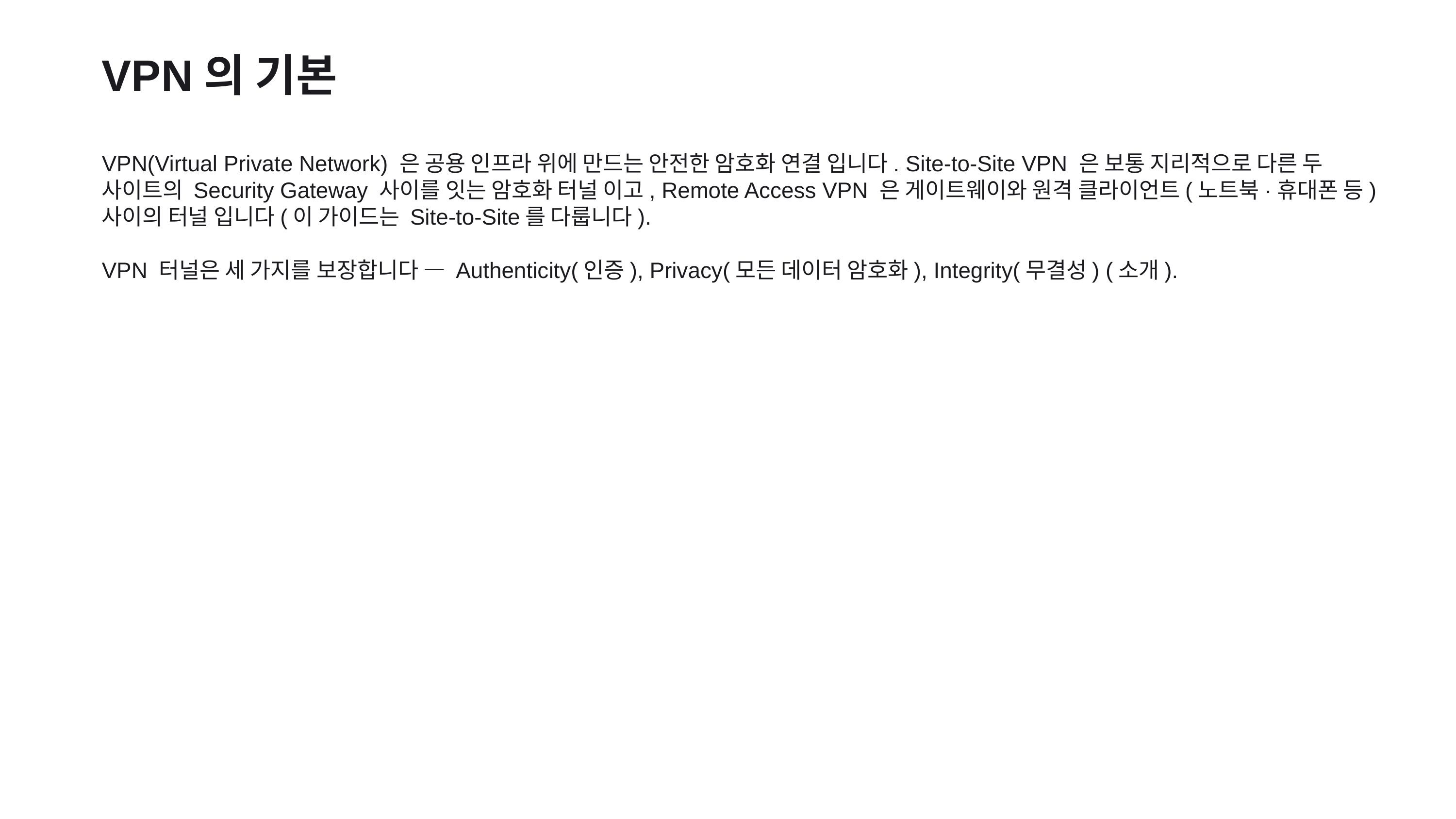

VPN의 기본
VPN(Virtual Private Network) 은 공용 인프라 위에 만드는 안전한 암호화 연결 입니다. Site-to-Site VPN 은 보통 지리적으로 다른 두 사이트의 Security Gateway 사이를 잇는 암호화 터널 이고, Remote Access VPN 은 게이트웨이와 원격 클라이언트(노트북·휴대폰 등) 사이의 터널 입니다(이 가이드는 Site-to-Site를 다룹니다).

VPN 터널은 세 가지를 보장합니다 — Authenticity(인증), Privacy(모든 데이터 암호화), Integrity(무결성) (소개).